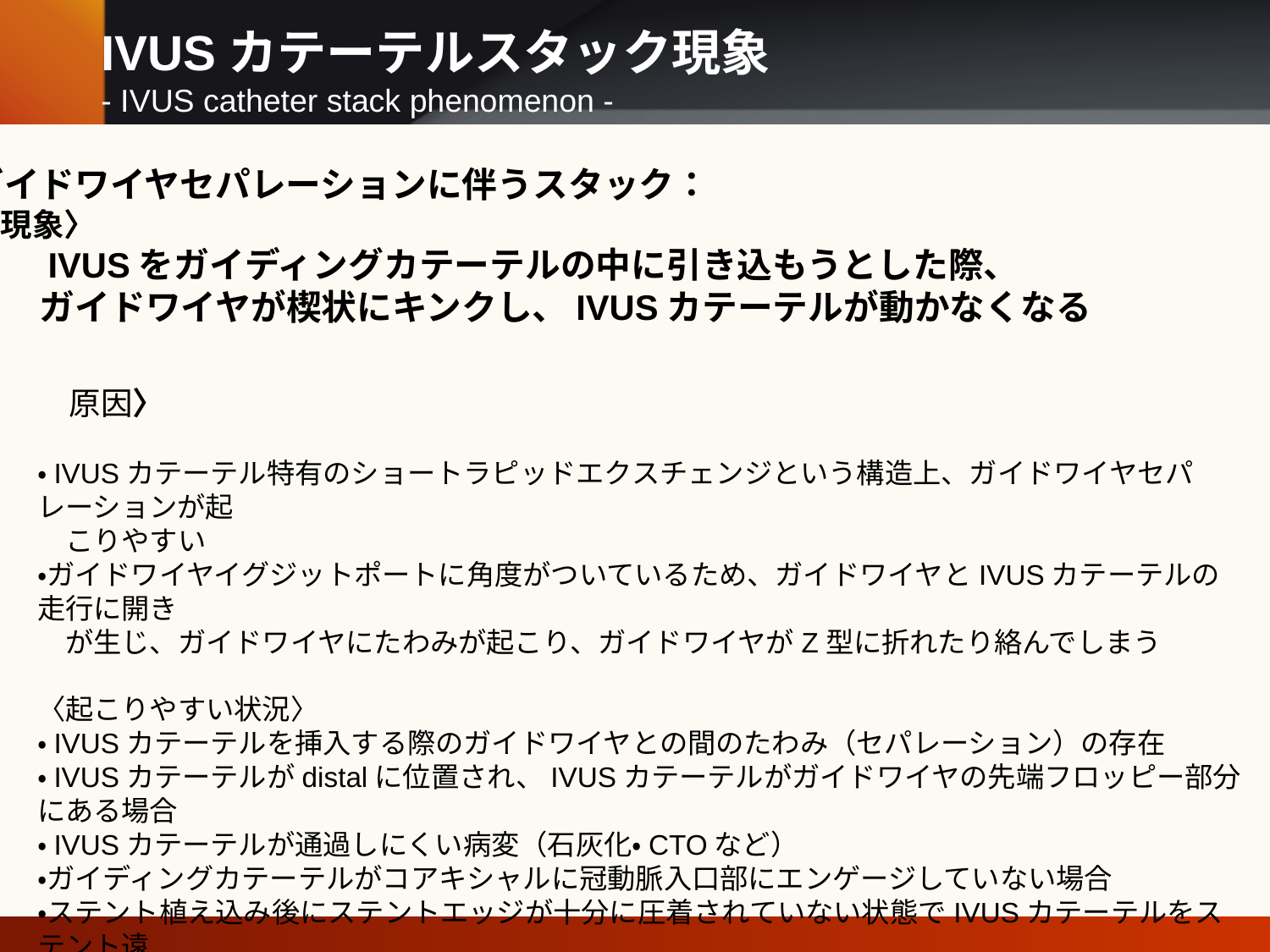

IVUSカテーテルスタック現象
- IVUS catheter stack phenomenon -
ガイドワイヤセパレーションに伴うスタック：
　現象〉
　　IVUSをガイディングカテーテルの中に引き込もうとした際、
　　ガイドワイヤが楔状にキンクし、IVUSカテーテルが動かなくなる
　原因〉

・IVUSカテーテル特有のショートラピッドエクスチェンジという構造上、ガイドワイヤセパレーションが起
　こりやすい
・ガイドワイヤイグジットポートに角度がついているため、ガイドワイヤとIVUSカテーテルの走行に開き
　が生じ、ガイドワイヤにたわみが起こり、ガイドワイヤがZ型に折れたり絡んでしまう

〈起こりやすい状況〉
・IVUSカテーテルを挿入する際のガイドワイヤとの間のたわみ（セパレーション）の存在
・IVUSカテーテルがdistalに位置され、IVUSカテーテルがガイドワイヤの先端フロッピー部分にある場合
・IVUSカテーテルが通過しにくい病変（石灰化・CTOなど）
・ガイディングカテーテルがコアキシャルに冠動脈入口部にエンゲージしていない場合
・ステント植え込み後にステントエッジが十分に圧着されていない状態でIVUSカテーテルをステント遠
　位部に位置させた場合